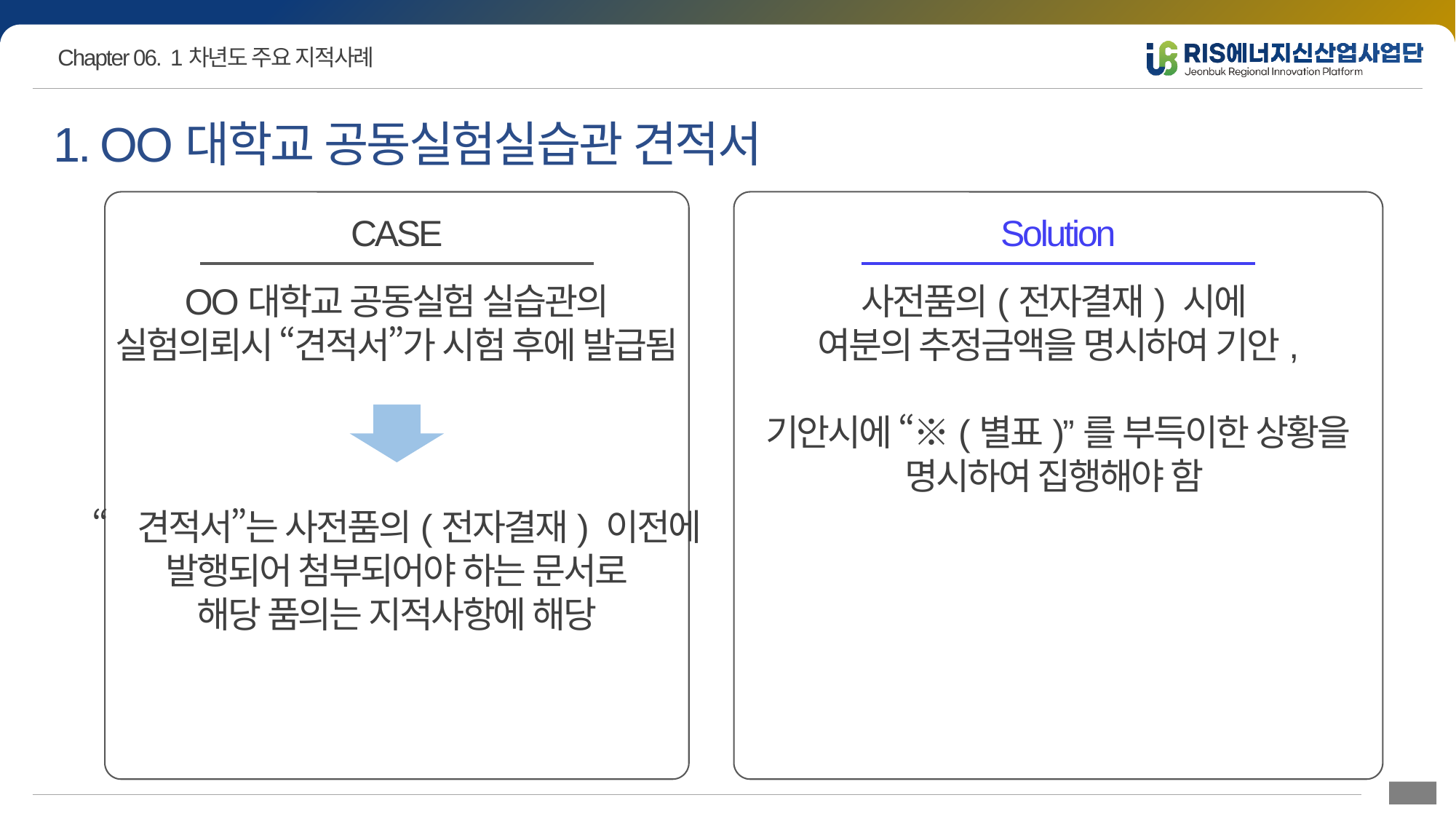

1. OO대학교 공동실험실습관 견적서

CASE
Solution
OO대학교 공동실험 실습관의
실험의뢰시 “견적서”가 시험 후에 발급됨
사전품의(전자결재) 시에
여분의 추정금액을 명시하여 기안,

기안시에 “※(별표)”를 부득이한 상황을
명시하여 집행해야 함

“견적서”는 사전품의(전자결재) 이전에
발행되어 첨부되어야 하는 문서로
해당 품의는 지적사항에 해당